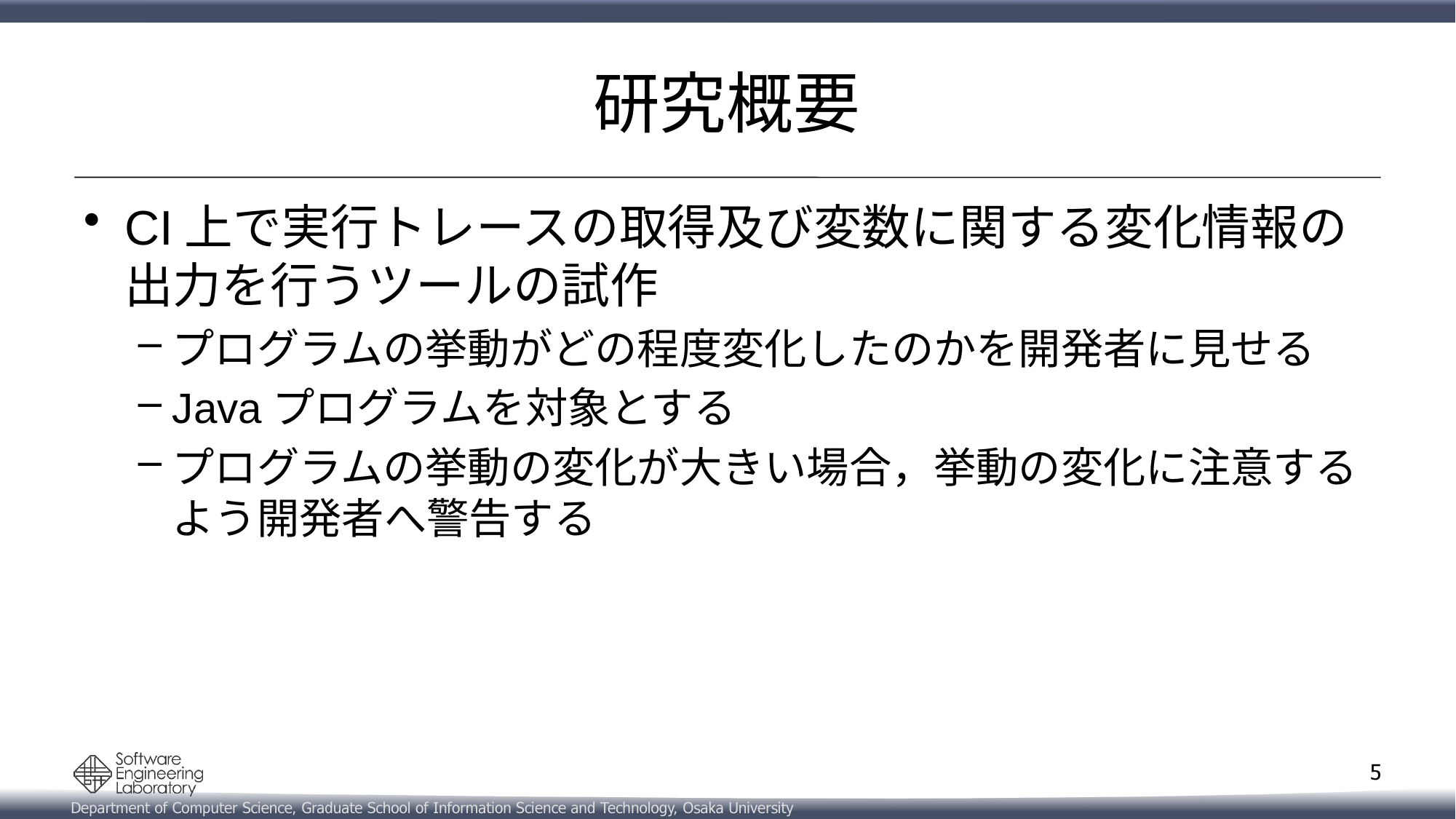

# 研究概要
CI上で実行トレースの取得及び変数に関する変化情報の出力を行うツールの試作
プログラムの挙動がどの程度変化したのかを開発者に見せる
Javaプログラムを対象とする
プログラムの挙動の変化が大きい場合，挙動の変化に注意するよう開発者へ警告する

5